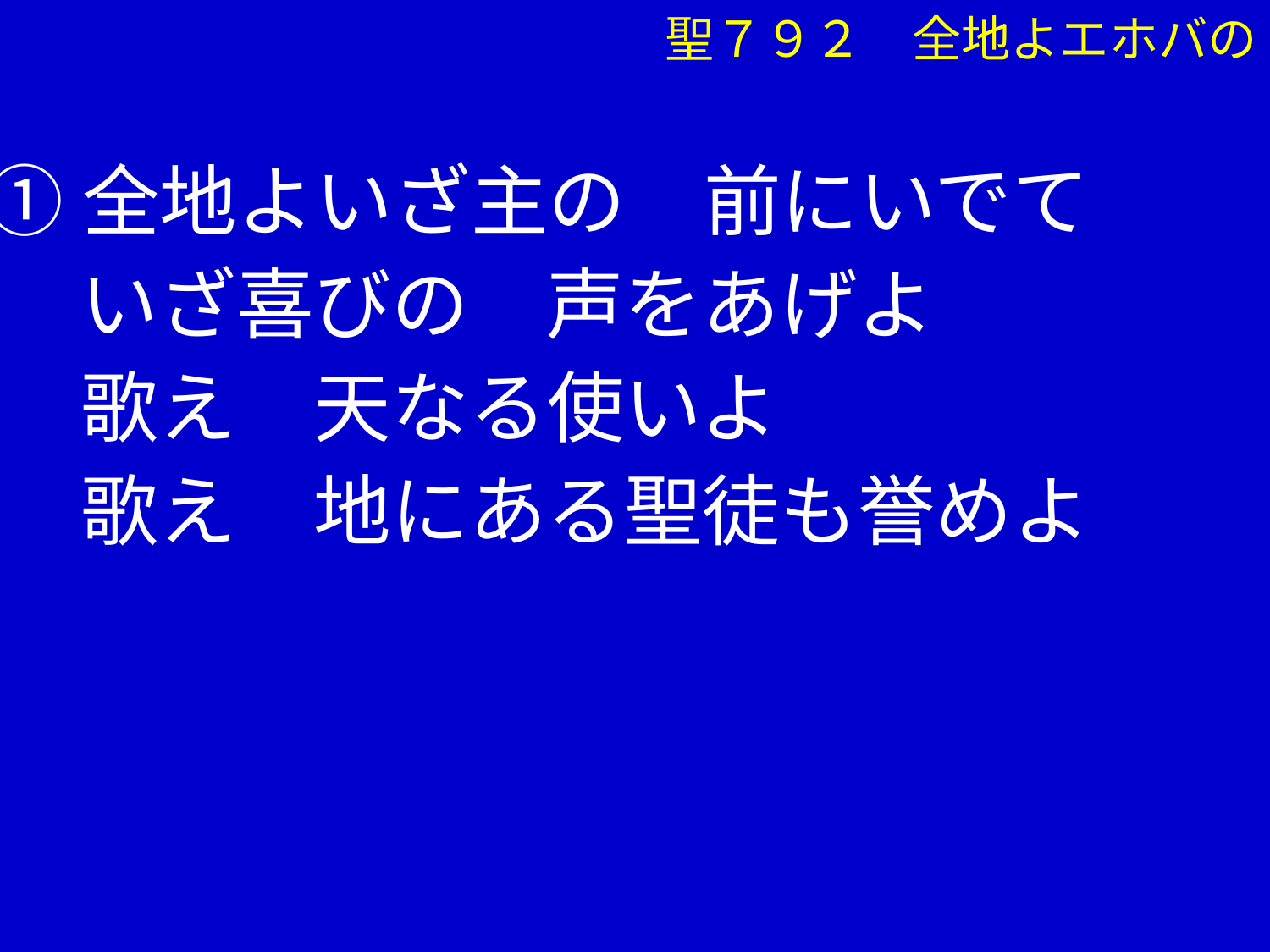

聖７９２　全地よエホバの

①全地よいざ主の　前にいでて
　 いざ喜びの　声をあげよ
　 歌え　天なる使いよ
　 歌え　地にある聖徒も誉めよ